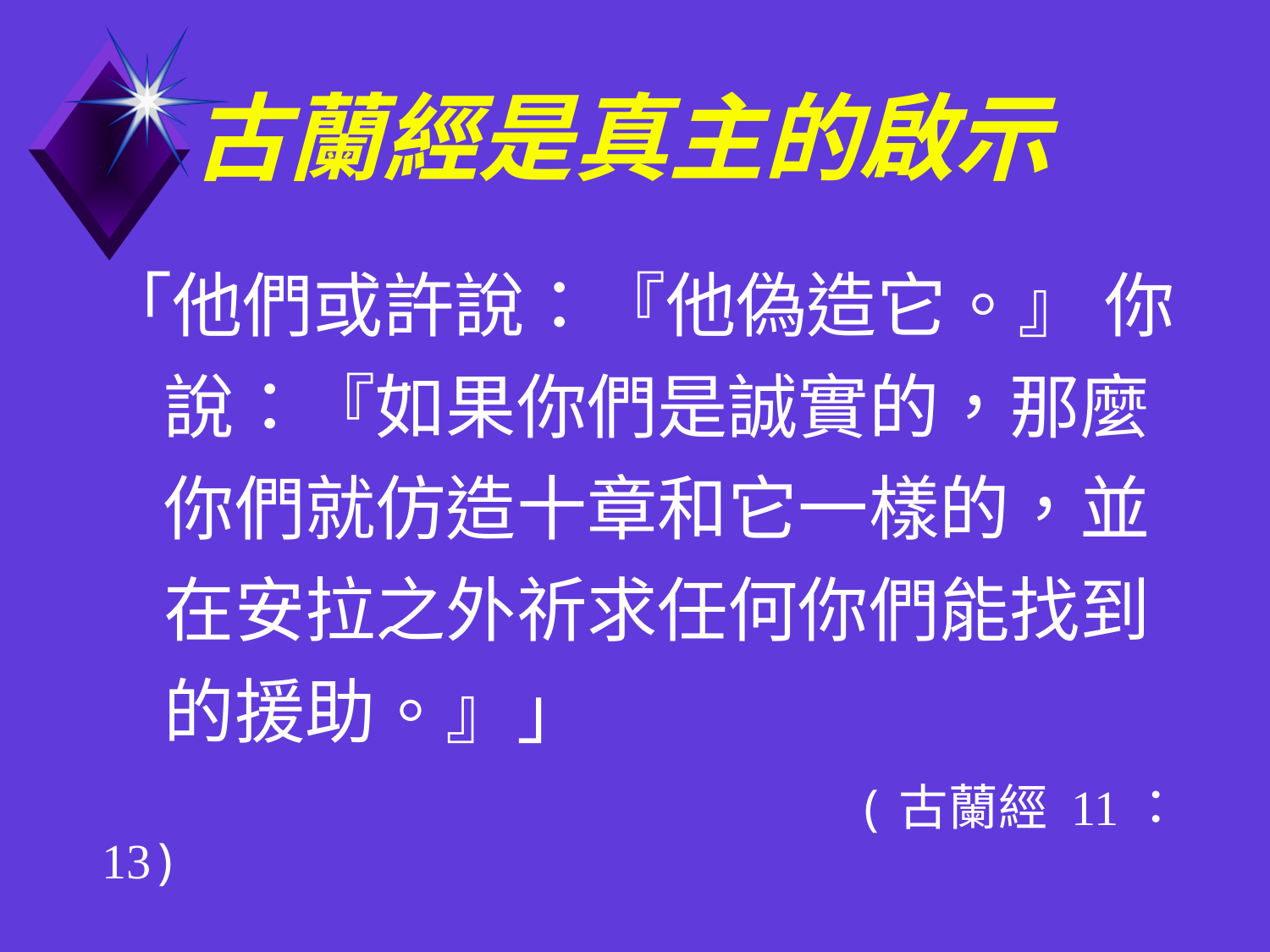

# 古蘭經是真主的啟示
「他們或許說：『他偽造它。』 你說：『如果你們是誠實的，那麼你們就仿造十章和它一樣的，並在安拉之外祈求任何你們能找到的援助。』」
                         (古蘭經 11：13)